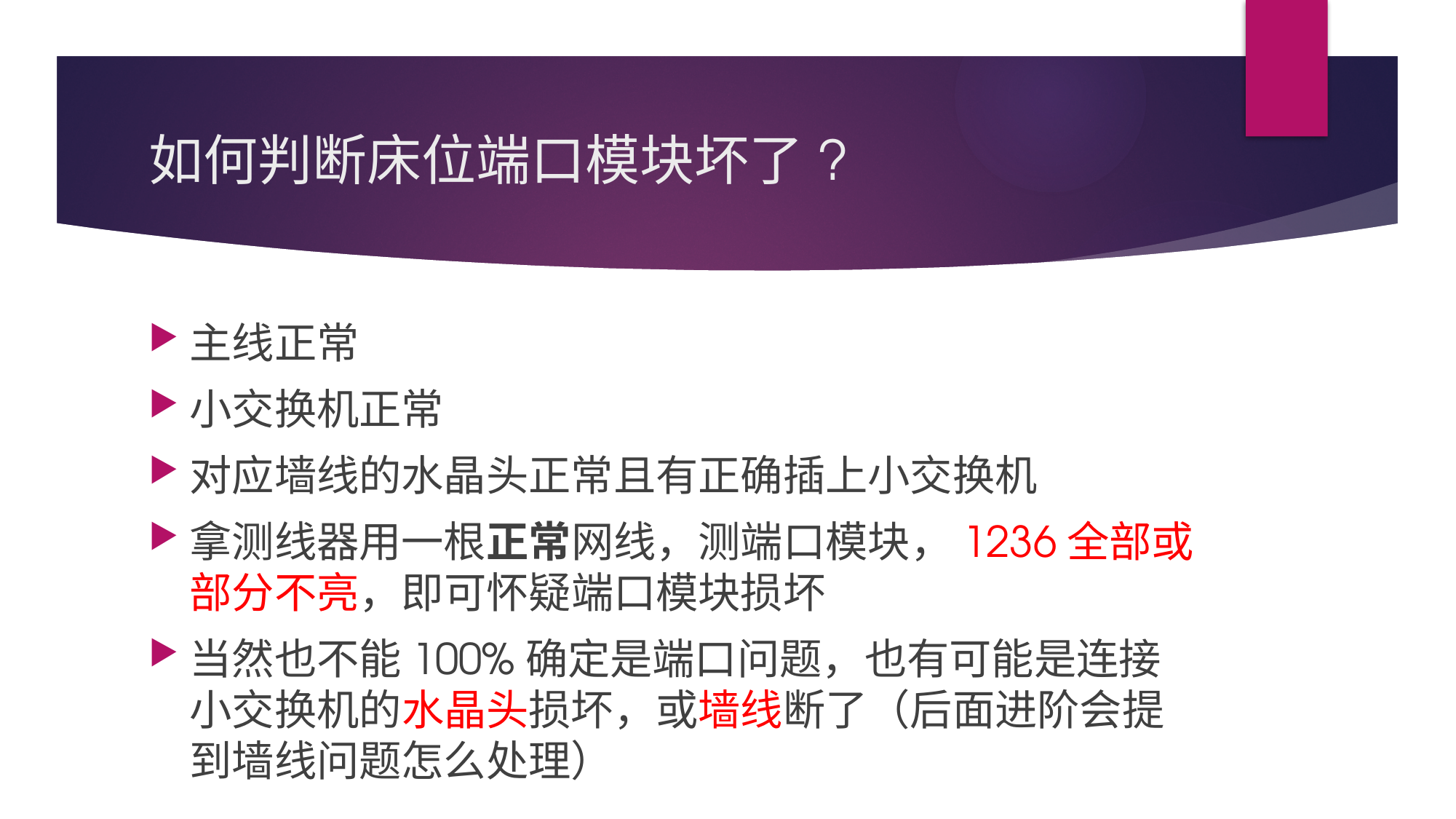

# 如何判断床位端口模块坏了?
主线正常
小交换机正常
对应墙线的水晶头正常且有正确插上小交换机
拿测线器用一根正常网线，测端口模块，1236全部或部分不亮，即可怀疑端口模块损坏
当然也不能100%确定是端口问题，也有可能是连接小交换机的水晶头损坏，或墙线断了（后面进阶会提到墙线问题怎么处理）